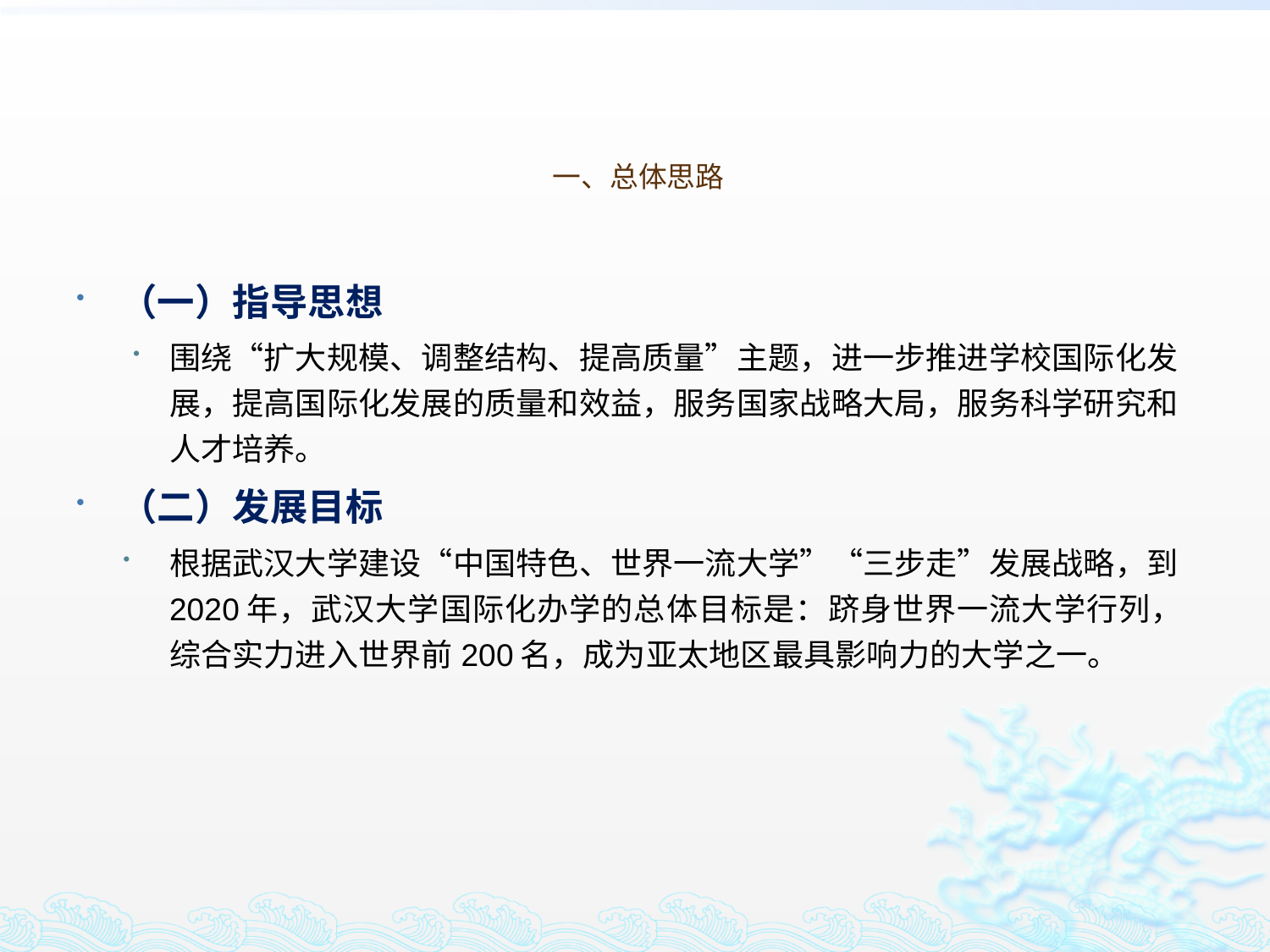

# 一、总体思路
（一）指导思想
围绕“扩大规模、调整结构、提高质量”主题，进一步推进学校国际化发展，提高国际化发展的质量和效益，服务国家战略大局，服务科学研究和人才培养。
（二）发展目标
根据武汉大学建设“中国特色、世界一流大学”“三步走”发展战略，到2020年，武汉大学国际化办学的总体目标是：跻身世界一流大学行列，综合实力进入世界前200名，成为亚太地区最具影响力的大学之一。